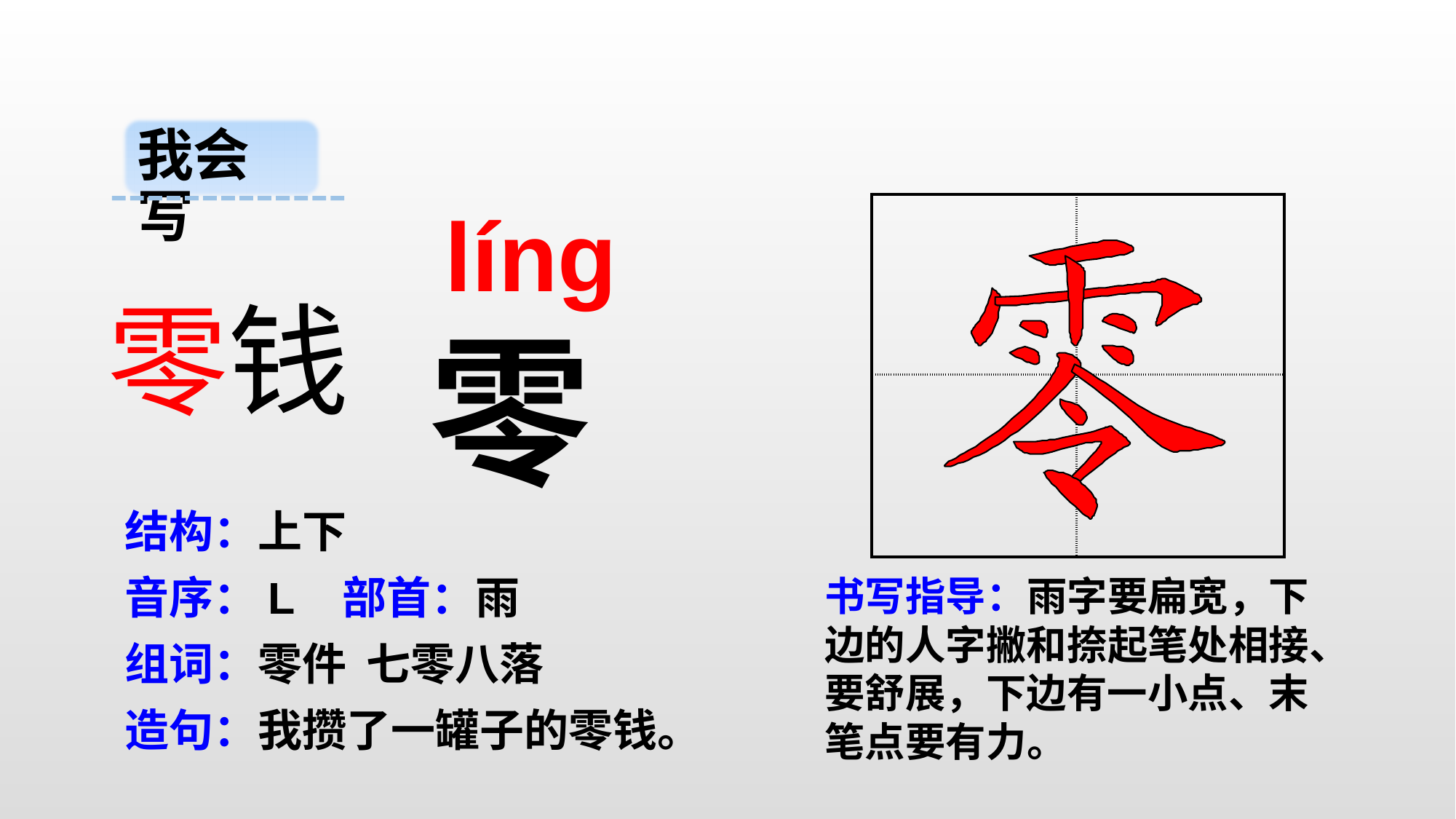

我会写

líng
|  |  |
| --- | --- |
|  |  |

零钱

零

结构：上下
音序：L   部首：雨
书写指导：雨字要扁宽，下边的人字撇和捺起笔处相接、要舒展，下边有一小点、末笔点要有力。
组词：零件  七零八落
造句：我攒了一罐子的零钱。